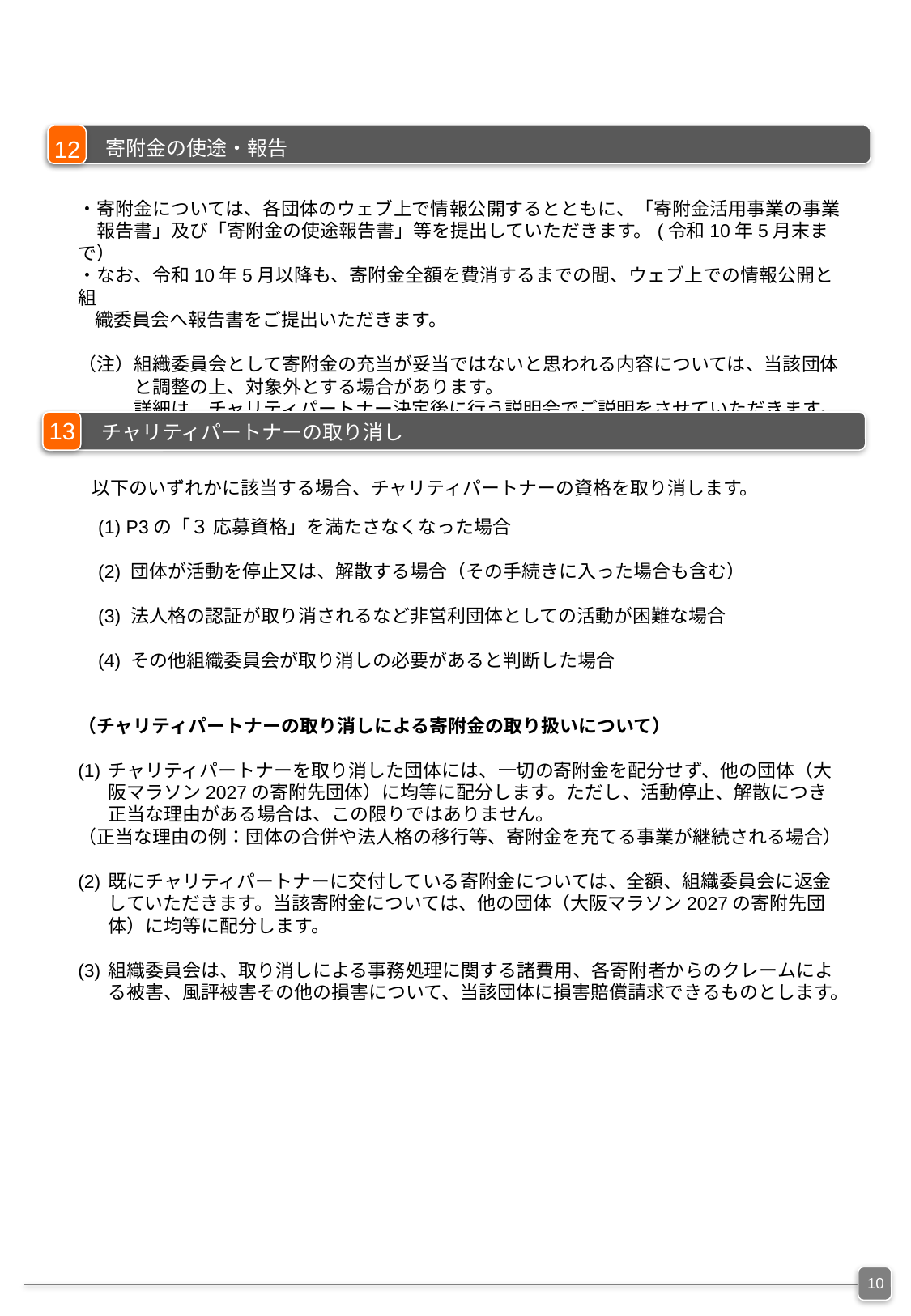

12

寄附金の使途・報告
・寄附金については、各団体のウェブ上で情報公開するとともに、「寄附金活用事業の事業
　報告書」及び「寄附金の使途報告書」等を提出していただきます。(令和10年5月末まで）
・なお、令和10年5月以降も、寄附金全額を費消するまでの間、ウェブ上での情報公開と組
   織委員会へ報告書をご提出いただきます。

（注）組織委員会として寄附金の充当が妥当ではないと思われる内容については、当該団体
　　　と調整の上、対象外とする場合があります。
　　　詳細は、チャリティパートナー決定後に行う説明会でご説明をさせていただきます。
13

チャリティパートナーの取り消し
以下のいずれかに該当する場合、チャリティパートナーの資格を取り消します。
(1) P3の「３ 応募資格」を満たさなくなった場合

(2) 団体が活動を停止又は、解散する場合（その手続きに入った場合も含む）

(3) 法人格の認証が取り消されるなど非営利団体としての活動が困難な場合

(4) その他組織委員会が取り消しの必要があると判断した場合
（チャリティパートナーの取り消しによる寄附金の取り扱いについて）

チャリティパートナーを取り消した団体には、一切の寄附金を配分せず、他の団体（大阪マラソン2027の寄附先団体）に均等に配分します。ただし、活動停止、解散につき正当な理由がある場合は、この限りではありません。
（正当な理由の例：団体の合併や法人格の移行等、寄附金を充てる事業が継続される場合）

既にチャリティパートナーに交付している寄附金については、全額、組織委員会に返金していただきます。当該寄附金については、他の団体（大阪マラソン2027の寄附先団体）に均等に配分します。

組織委員会は、取り消しによる事務処理に関する諸費用、各寄附者からのクレームによる被害、風評被害その他の損害について、当該団体に損害賠償請求できるものとします。

10